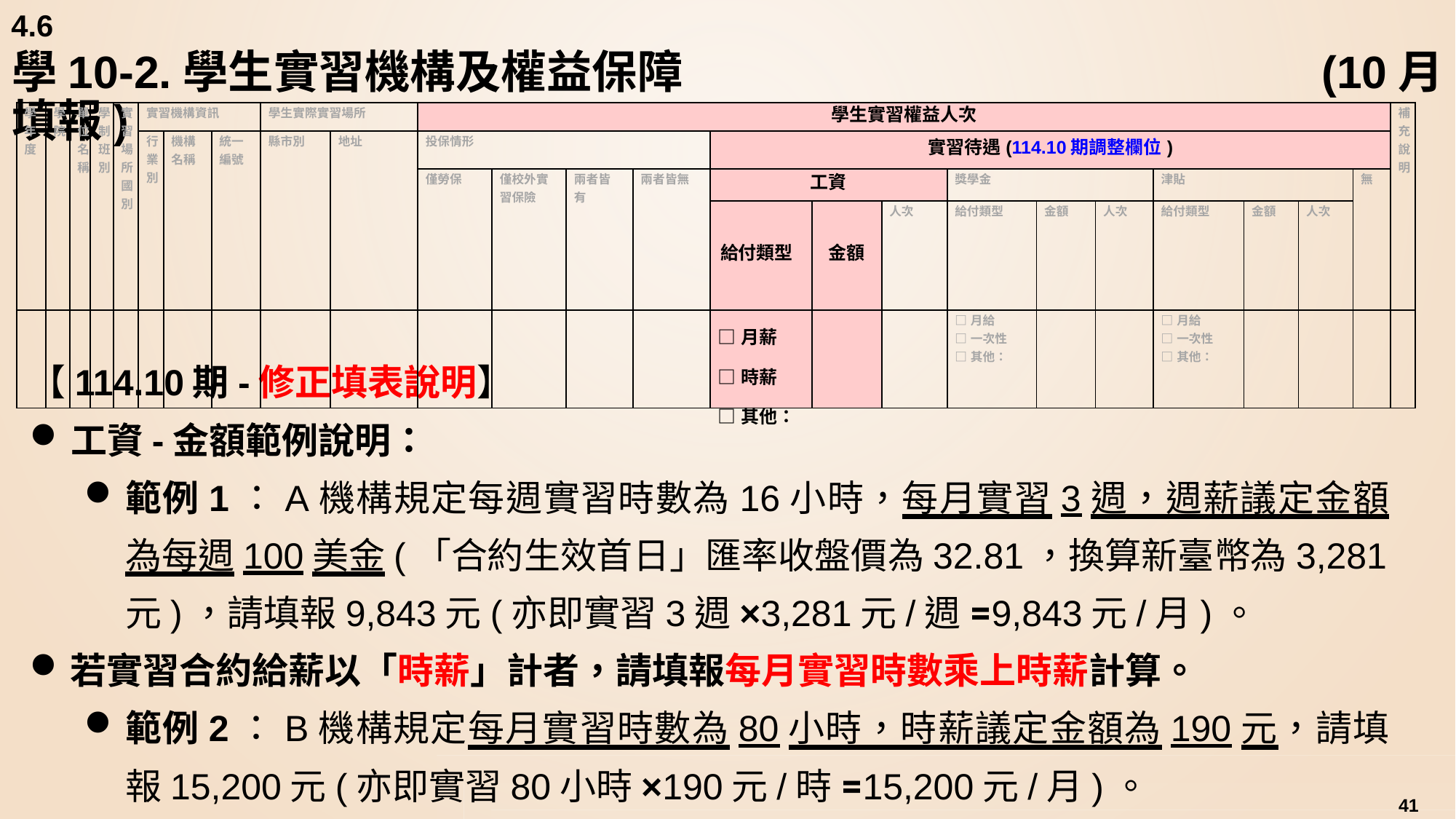

4.6
# 學10-2.學生實習機構及權益保障	   					(10月填報)
| 學年度 | 學院 | 單位名稱 | 學制班別 | 實習場所國別 | 實習機構資訊 |  |  | 學生實際實習場所 |  | 學生實習權益人次 |  |  |  |  |  |  |  |  |  |  |  |  |  | 補充說明 |
| --- | --- | --- | --- | --- | --- | --- | --- | --- | --- | --- | --- | --- | --- | --- | --- | --- | --- | --- | --- | --- | --- | --- | --- | --- |
|  |  |  |  |  | 行業別 | 機構名稱 | 統一編號 | 縣市別 | 地址 | 投保情形 |  |  |  | 實習待遇(114.10期調整欄位) |  |  |  |  |  |  |  |  |  |  |
|  |  |  |  |  |  |  |  |  |  | 僅勞保 | 僅校外實習保險 | 兩者皆有 | 兩者皆無 | 工資 |  |  | 獎學金 |  |  | 津貼 |  |  | 無 |  |
|  |  |  |  |  |  |  |  |  |  |  |  |  |  | 給付類型 | 金額 | 人次 | 給付類型 | 金額 | 人次 | 給付類型 | 金額 | 人次 |  |  |
|  |  |  |  |  |  |  |  |  |  |  |  |  |  | □月薪 □時薪 □其他： |  |  | □月給 □一次性 □其他： |  |  | □月給 □一次性 □其他： |  |  |  |  |
【114.10期-修正填表說明】
工資-金額範例說明：
範例1：A機構規定每週實習時數為16小時，每月實習3週，週薪議定金額為每週100美金(「合約生效首日」匯率收盤價為32.81，換算新臺幣為3,281元)，請填報9,843元(亦即實習3週×3,281元/週=9,843元/月)。
若實習合約給薪以「時薪」計者，請填報每月實習時數乘上時薪計算。
範例2：B機構規定每月實習時數為80小時，時薪議定金額為190元，請填報15,200元(亦即實習80小時×190元/時=15,200元/月)。